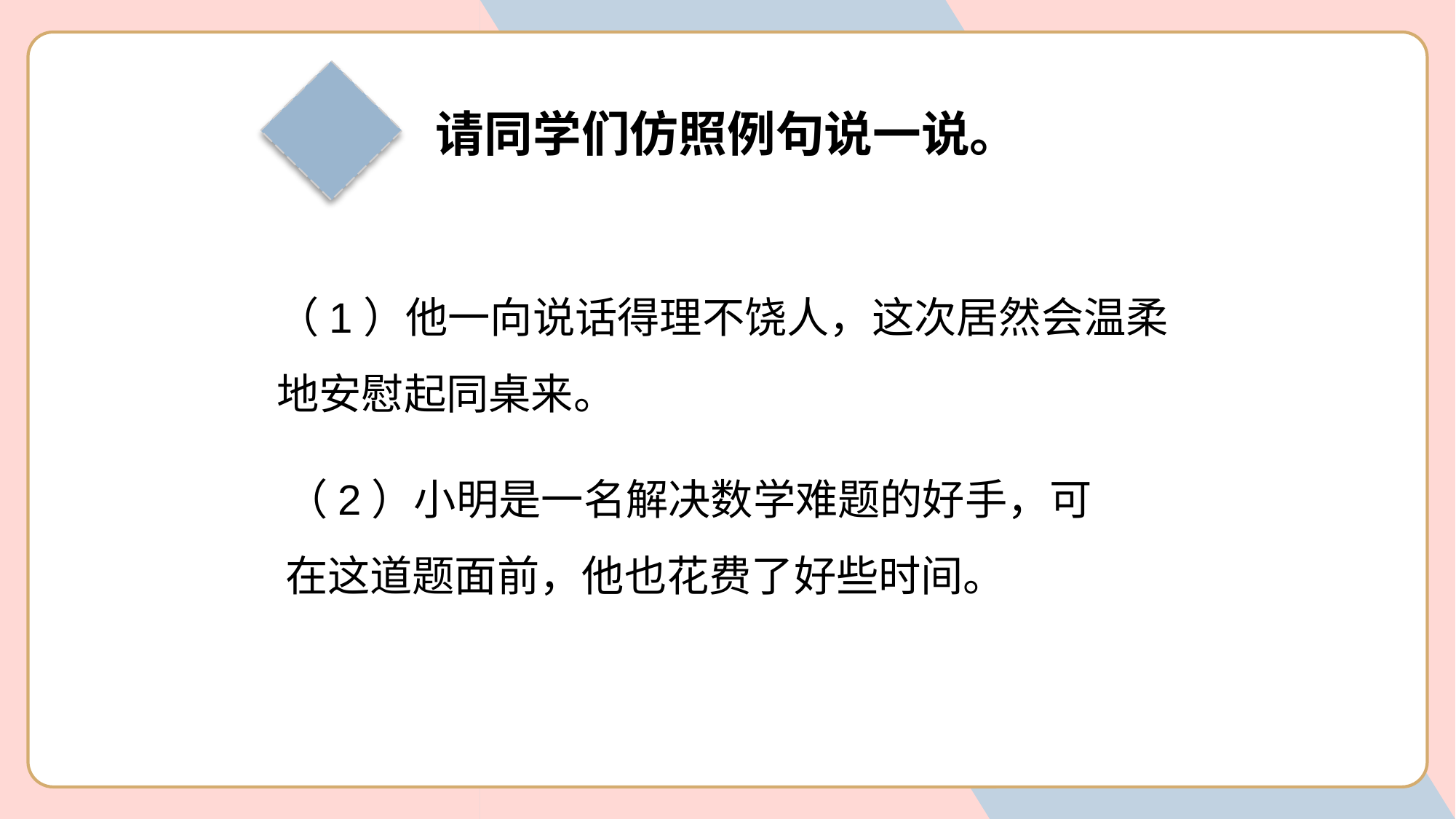

请同学们仿照例句说一说。
（1）他一向说话得理不饶人，这次居然会温柔地安慰起同桌来。
（2）小明是一名解决数学难题的好手，可在这道题面前，他也花费了好些时间。